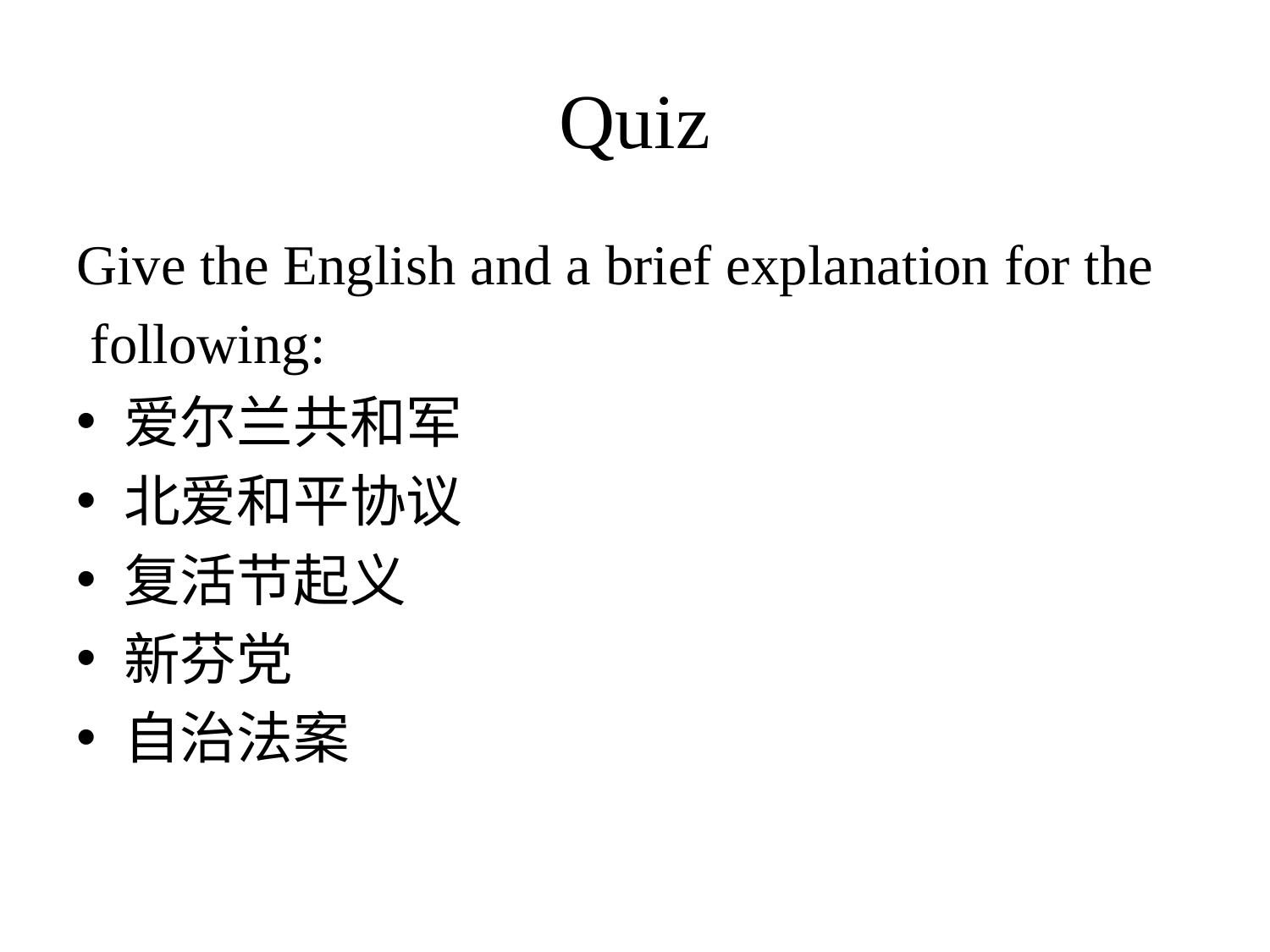

# Quiz
Give the English and a brief explanation for the
 following:
爱尔兰共和军
北爱和平协议
复活节起义
新芬党
自治法案